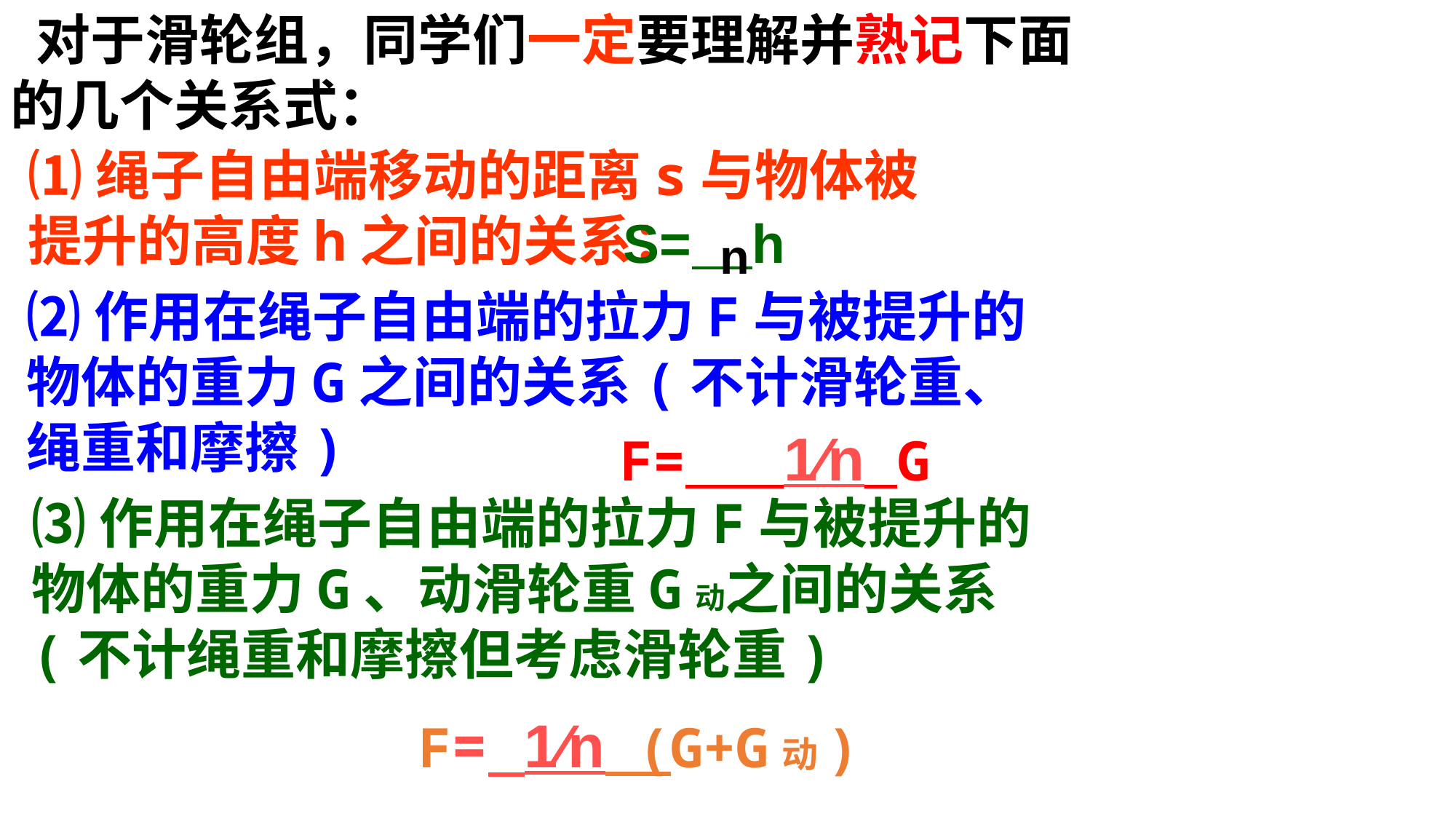

对于滑轮组，同学们一定要理解并熟记下面的几个关系式：
⑴绳子自由端移动的距离s与物体被提升的高度h之间的关系：
S=    h
n
⑵作用在绳子自由端的拉力F与被提升的物体的重力G之间的关系(不计滑轮重、绳重和摩擦)
F=   1∕n G
⑶作用在绳子自由端的拉力F与被提升的物体的重力G、动滑轮重G动之间的关系(不计绳重和摩擦但考虑滑轮重)
F= 1∕n (G+G动)